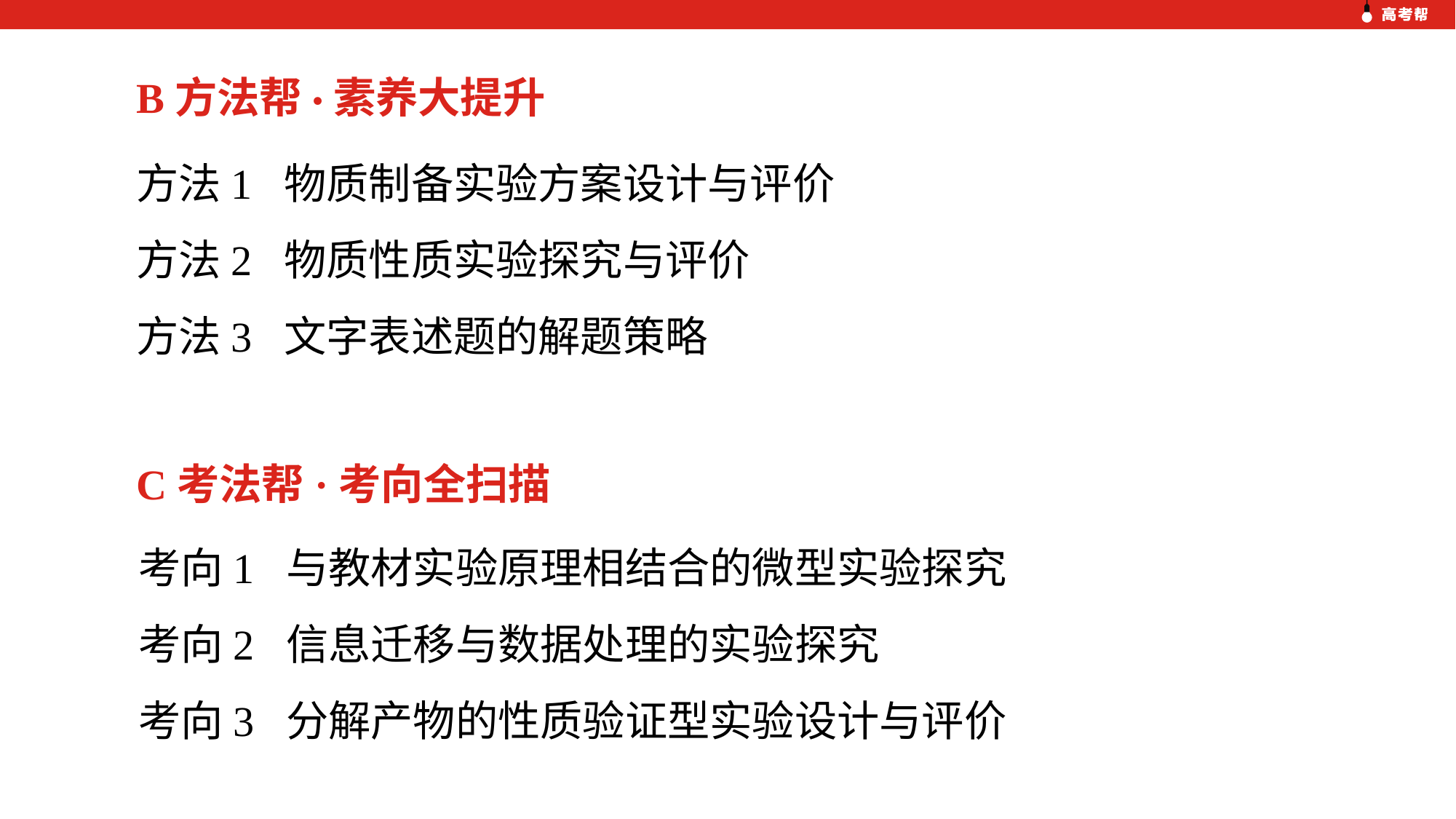

B方法帮·素养大提升
方法1  物质制备实验方案设计与评价
方法2  物质性质实验探究与评价
方法3  文字表述题的解题策略

C考法帮·考向全扫描
考向1  与教材实验原理相结合的微型实验探究
考向2  信息迁移与数据处理的实验探究
考向3  分解产物的性质验证型实验设计与评价